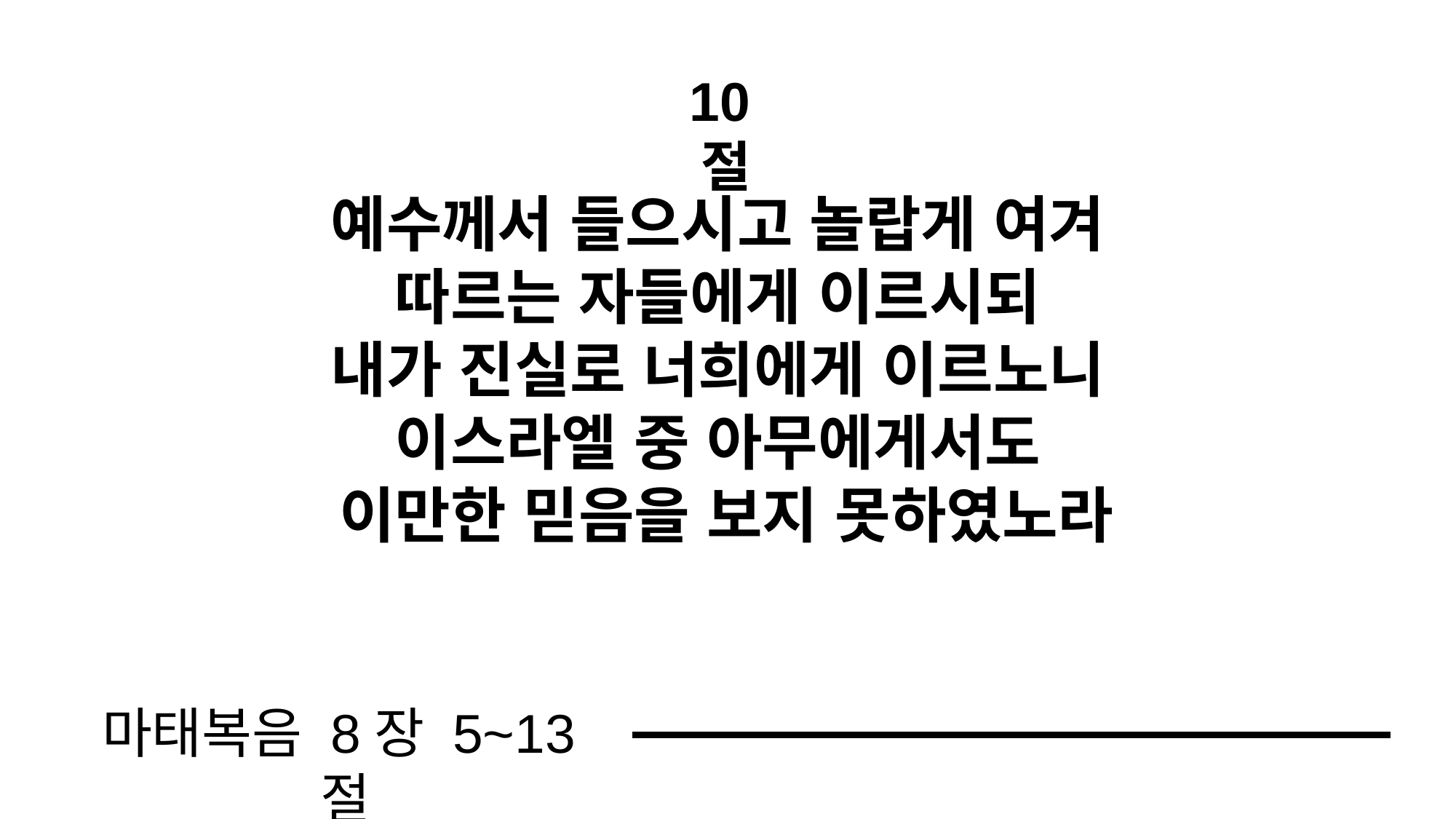

10절
예수께서 들으시고 놀랍게 여겨
따르는 자들에게 이르시되
내가 진실로 너희에게 이르노니
이스라엘 중 아무에게서도
이만한 믿음을 보지 못하였노라
마태복음 8장 5~13절